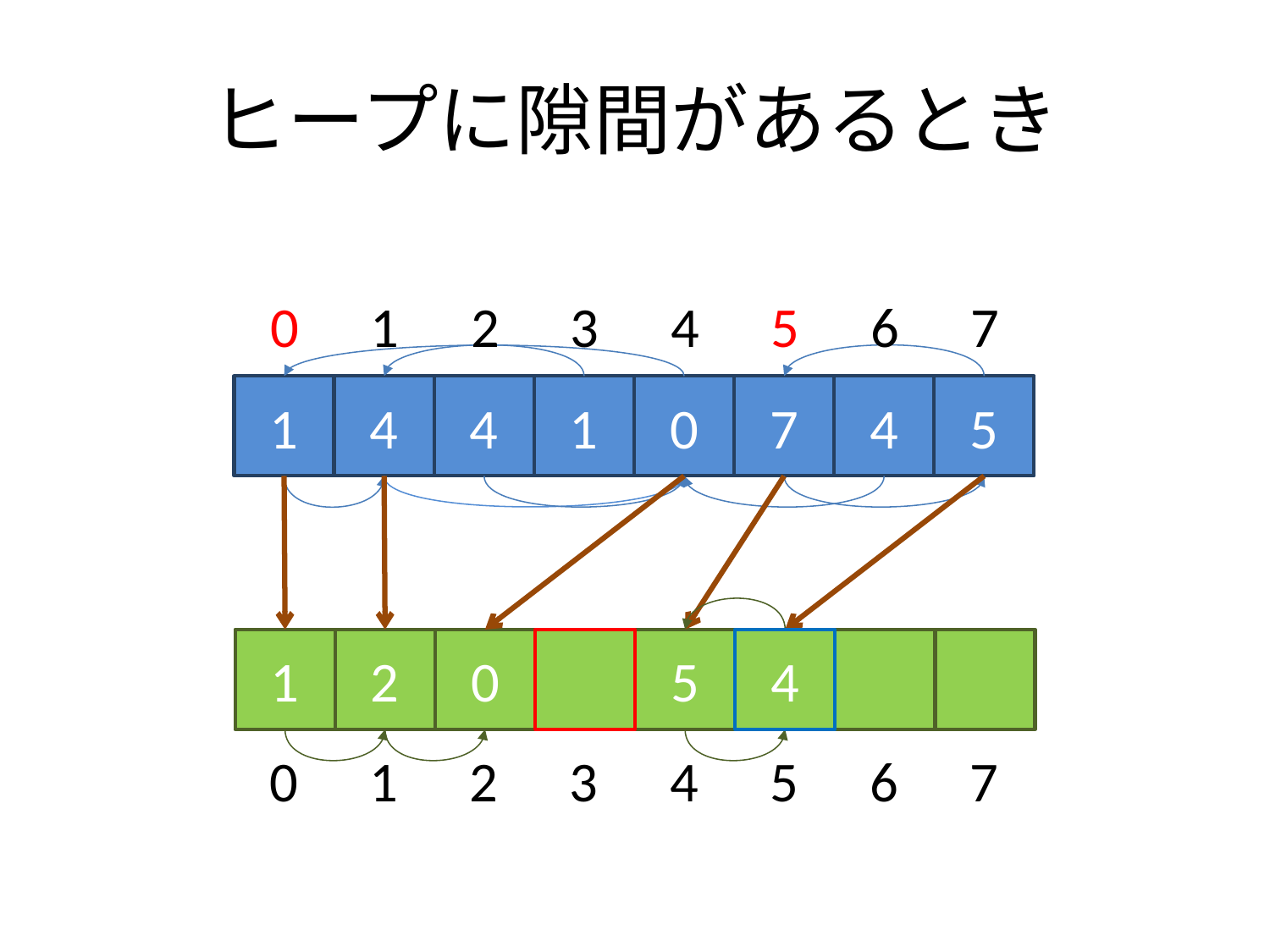

# ヒープに隙間があるとき
0
1
2
3
4
5
6
7
1
4
4
1
0
7
4
5
1
2
0

5
4

0
1
2
3
4
5
6
7